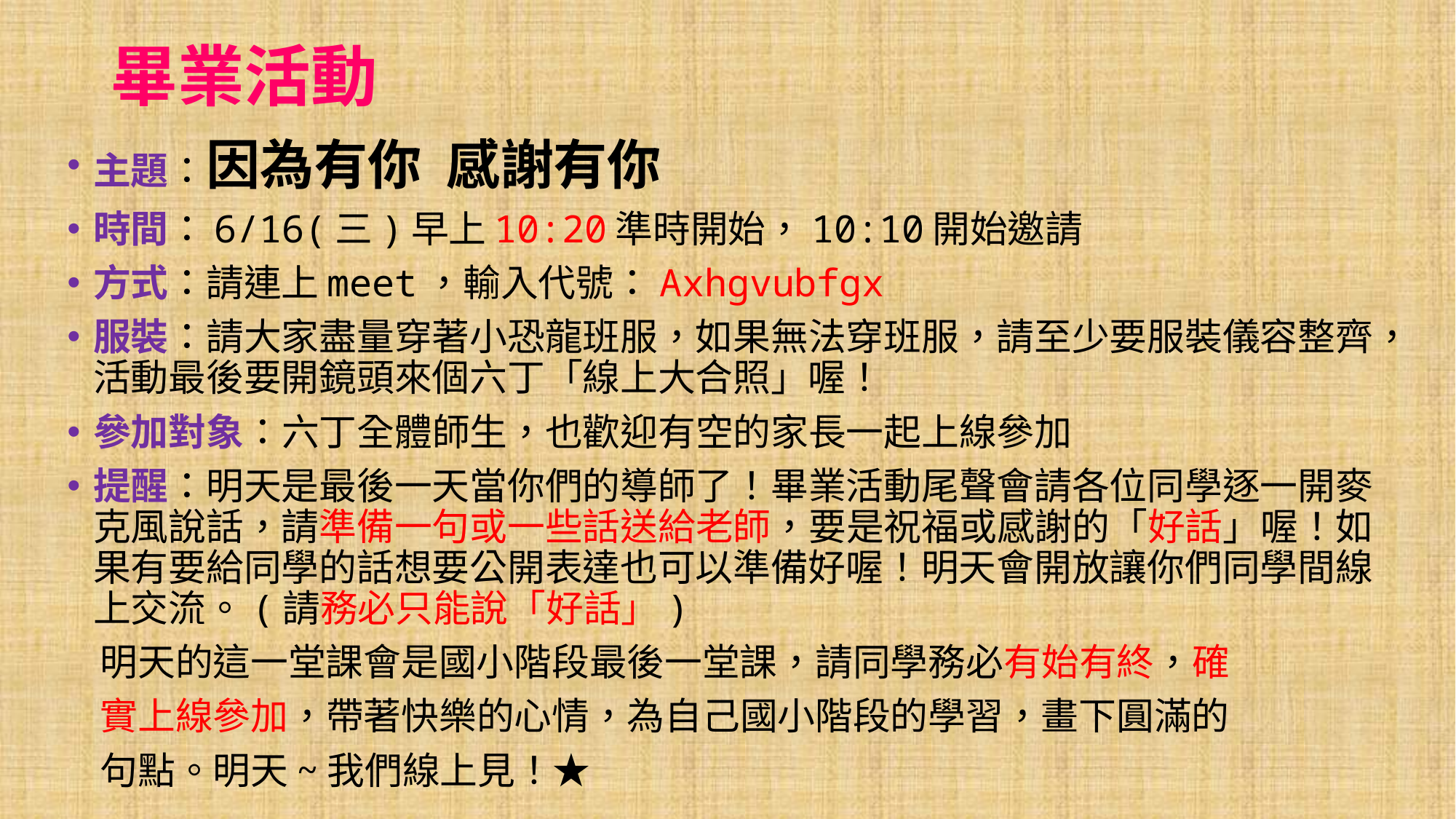

# 畢業活動
主題：因為有你  感謝有你
時間：6/16(三)早上10:20準時開始，10:10開始邀請
方式：請連上meet，輸入代號：Axhgvubfgx
服裝：請大家盡量穿著小恐龍班服，如果無法穿班服，請至少要服裝儀容整齊，活動最後要開鏡頭來個六丁「線上大合照」喔！
參加對象：六丁全體師生，也歡迎有空的家長一起上線參加
提醒：明天是最後一天當你們的導師了！畢業活動尾聲會請各位同學逐一開麥克風說話，請準備一句或一些話送給老師，要是祝福或感謝的「好話」喔！如果有要給同學的話想要公開表達也可以準備好喔！明天會開放讓你們同學間線上交流。(請務必只能說「好話」)
   明天的這一堂課會是國小階段最後一堂課，請同學務必有始有終，確
   實上線參加，帶著快樂的心情，為自己國小階段的學習，畫下圓滿的
   句點。明天~我們線上見！★